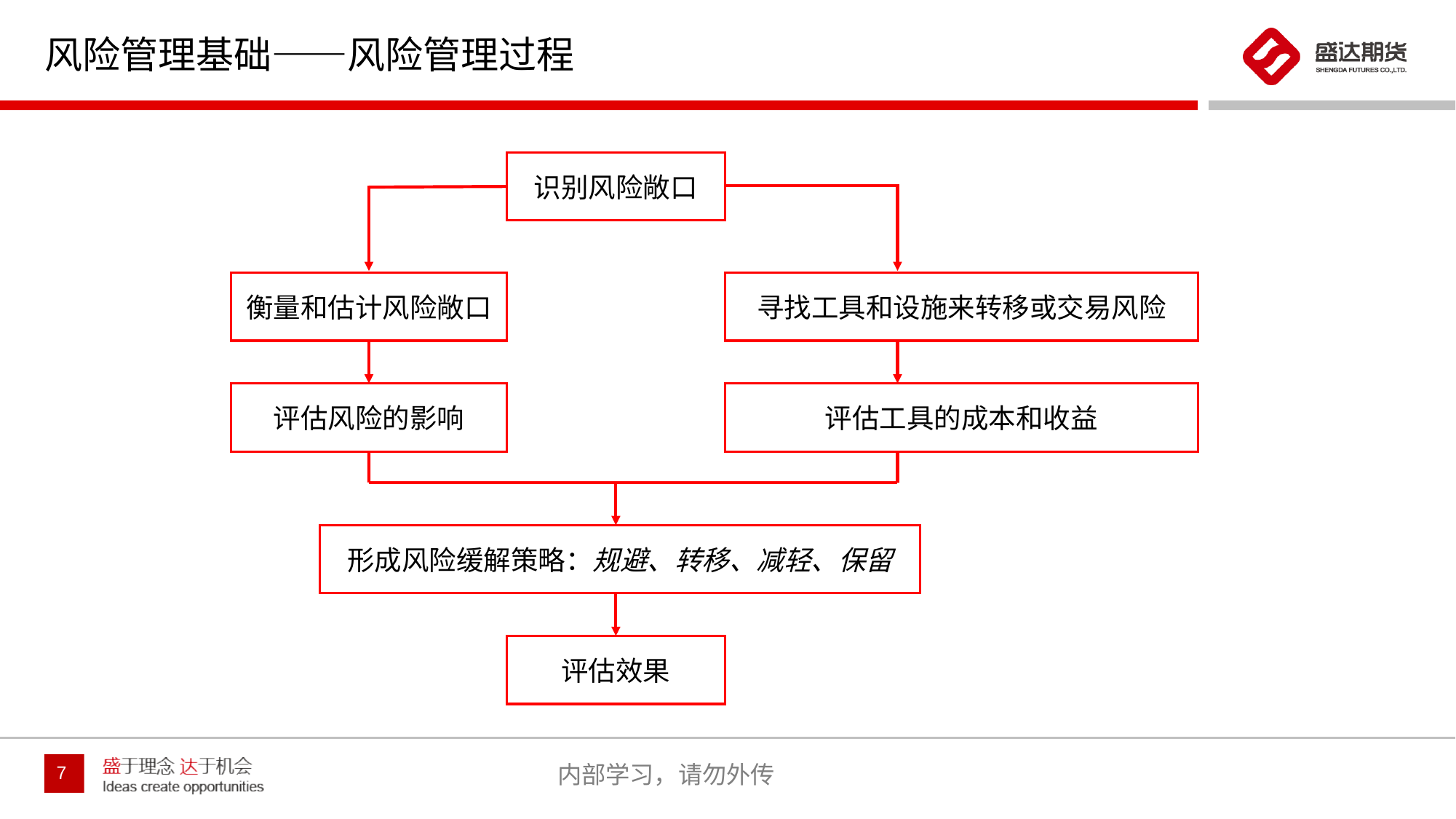

# 风险管理基础——风险管理过程
识别风险敞口
衡量和估计风险敞口
寻找工具和设施来转移或交易风险
评估风险的影响
评估工具的成本和收益
形成风险缓解策略：规避、转移、减轻、保留
评估效果